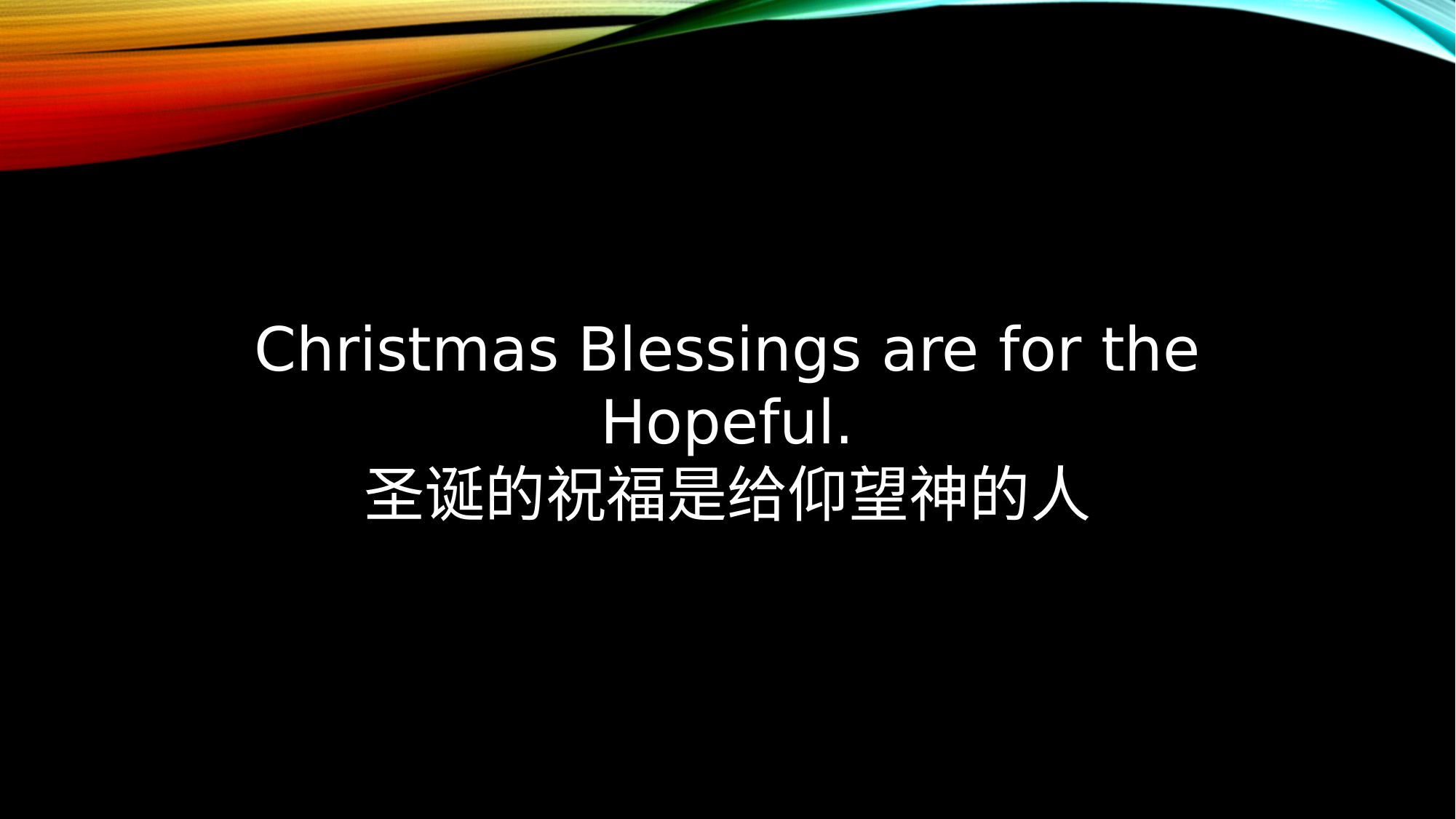

Christmas Blessings are for the Hopeful.
圣诞的祝福是给仰望神的人